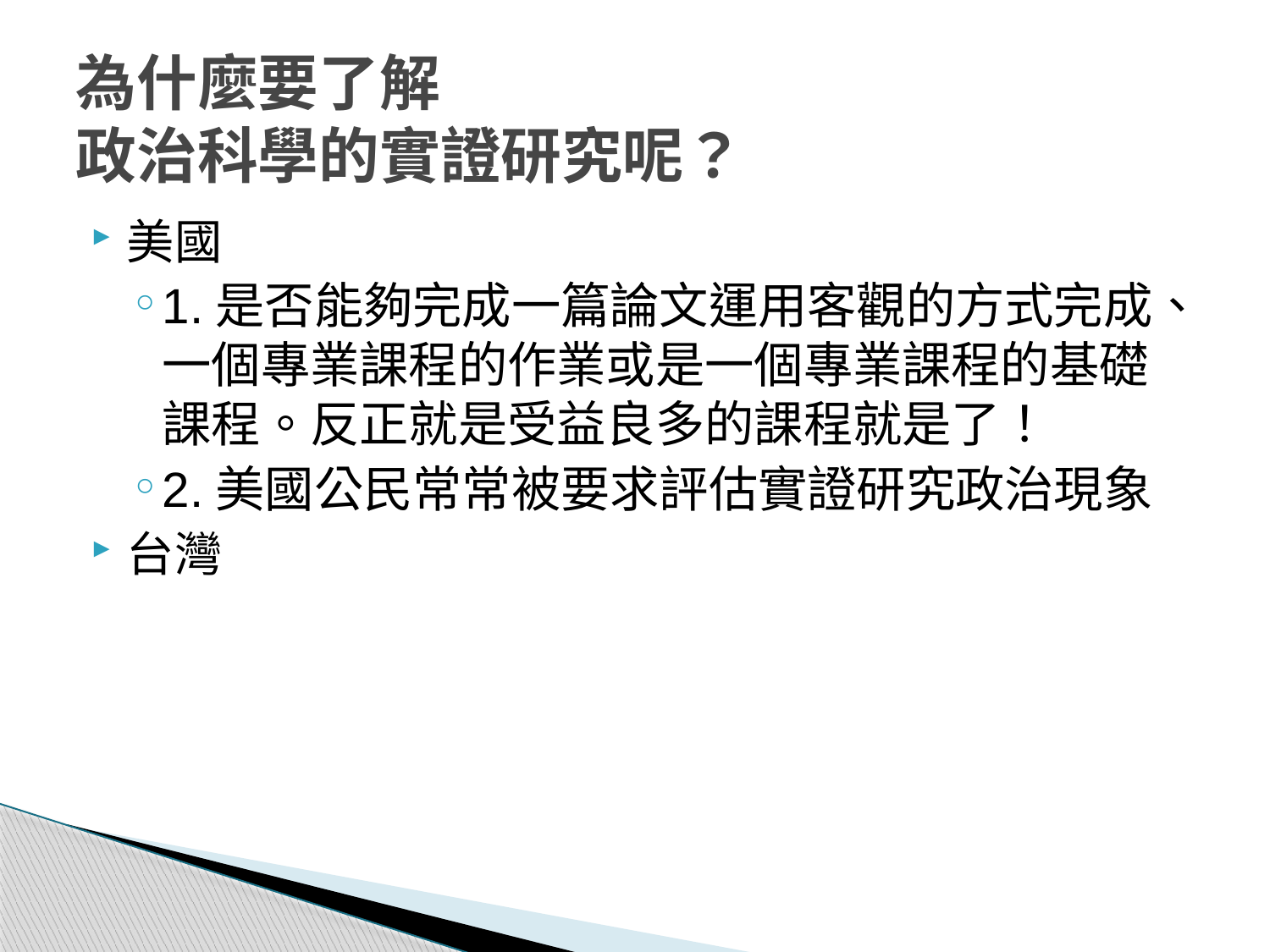

# 為什麼要了解 政治科學的實證研究呢？
美國
1.是否能夠完成一篇論文運用客觀的方式完成、一個專業課程的作業或是一個專業課程的基礎課程。反正就是受益良多的課程就是了！
2.美國公民常常被要求評估實證研究政治現象
台灣